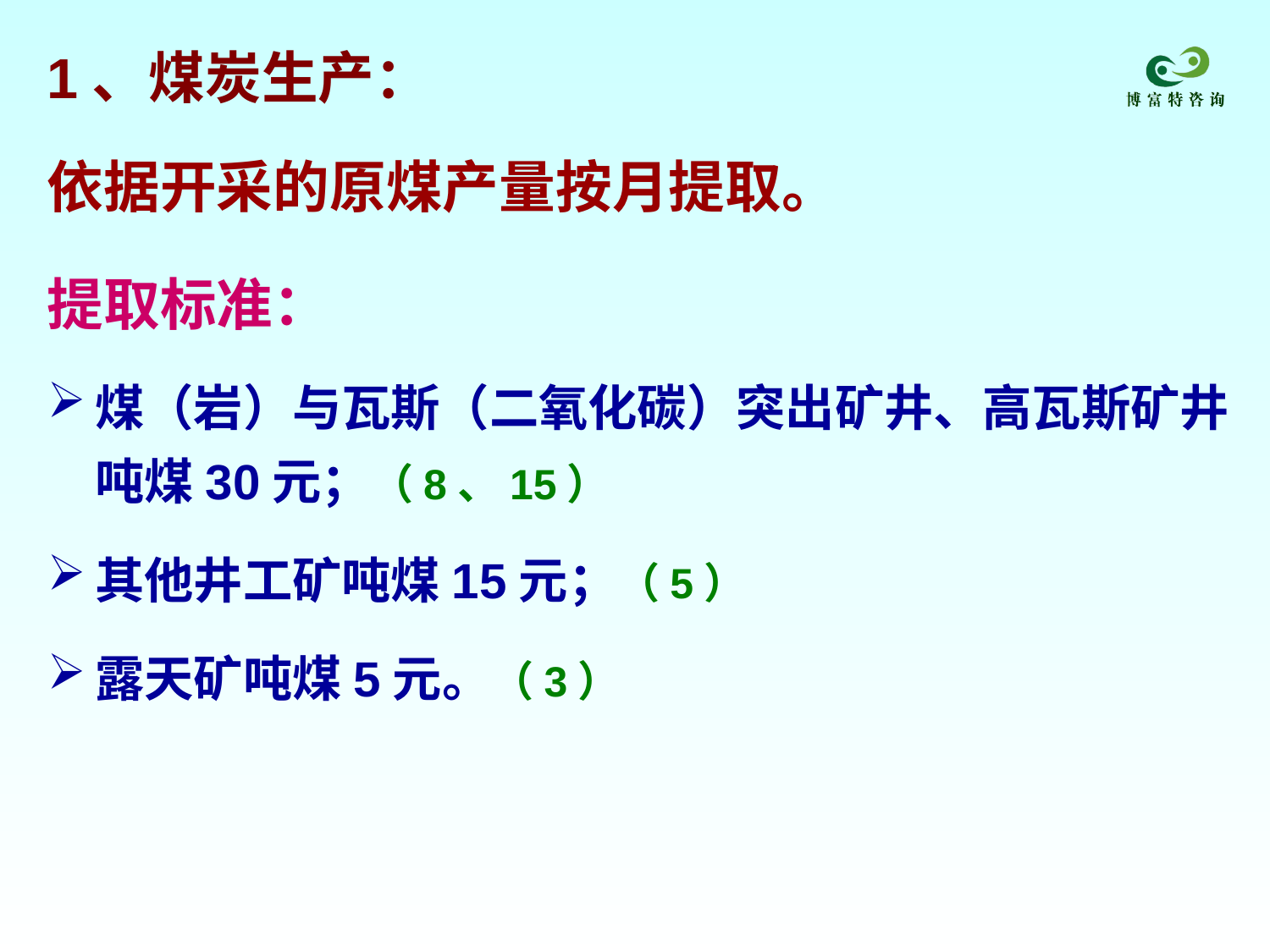

1、煤炭生产：

依据开采的原煤产量按月提取。

提取标准：
煤（岩）与瓦斯（二氧化碳）突出矿井、高瓦斯矿井吨煤30元；（8、15）
其他井工矿吨煤15元；（5）
露天矿吨煤5元。（3）